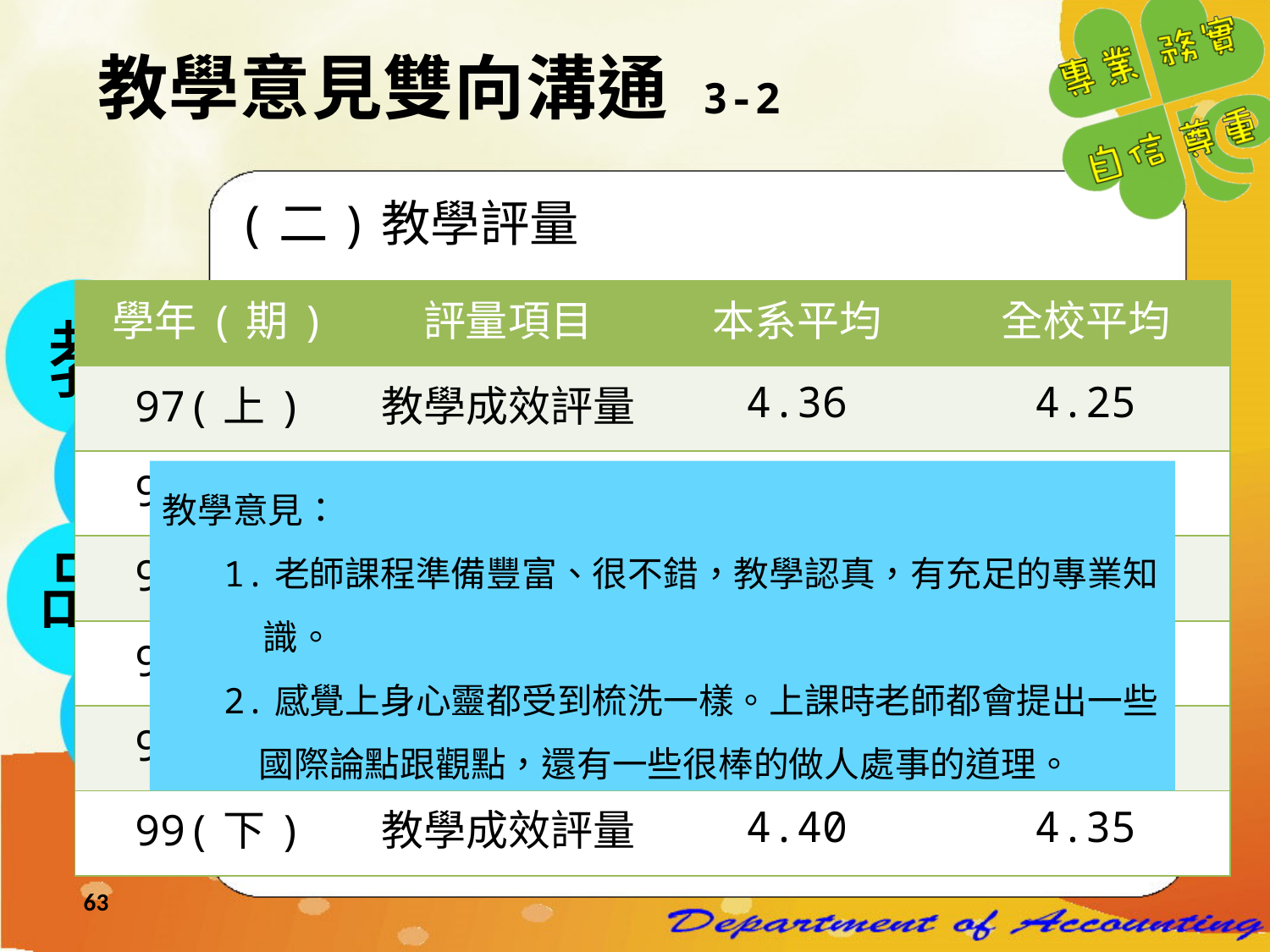

教學意見雙向溝通 3-2
(二)教學評量
　　強制要求學生於學期末必需上網填寫各課程教師之教學評量問卷。問卷之結果分析與整理將會送給教師本人以及系主任，以讓課程教師據以改善教學缺失和提昇教學品質。
| 學年(期) | 評量項目 | 本系平均 | 全校平均 |
| --- | --- | --- | --- |
| 97(上) | 教學成效評量 | 4.36 | 4.25 |
| 97(下) | 教學成效評量 | 4.28 | 4.28 |
| 98(上) | 教學成效評量 | 4.28 | 4.30 |
| 98(下) | 教學成效評量 | 4.30 | 4.33 |
| 99(上) | 教學成效評量 | 4.31 | 4.34 |
| 99(下) | 教學成效評量 | 4.40 | 4.35 |
教
學
品
質
教學意見：
1.老師課程準備豐富、很不錯，教學認真，有充足的專業知識。
2.感覺上身心靈都受到梳洗一樣。上課時老師都會提出一些國際論點跟觀點，還有一些很棒的做人處事的道理。
63